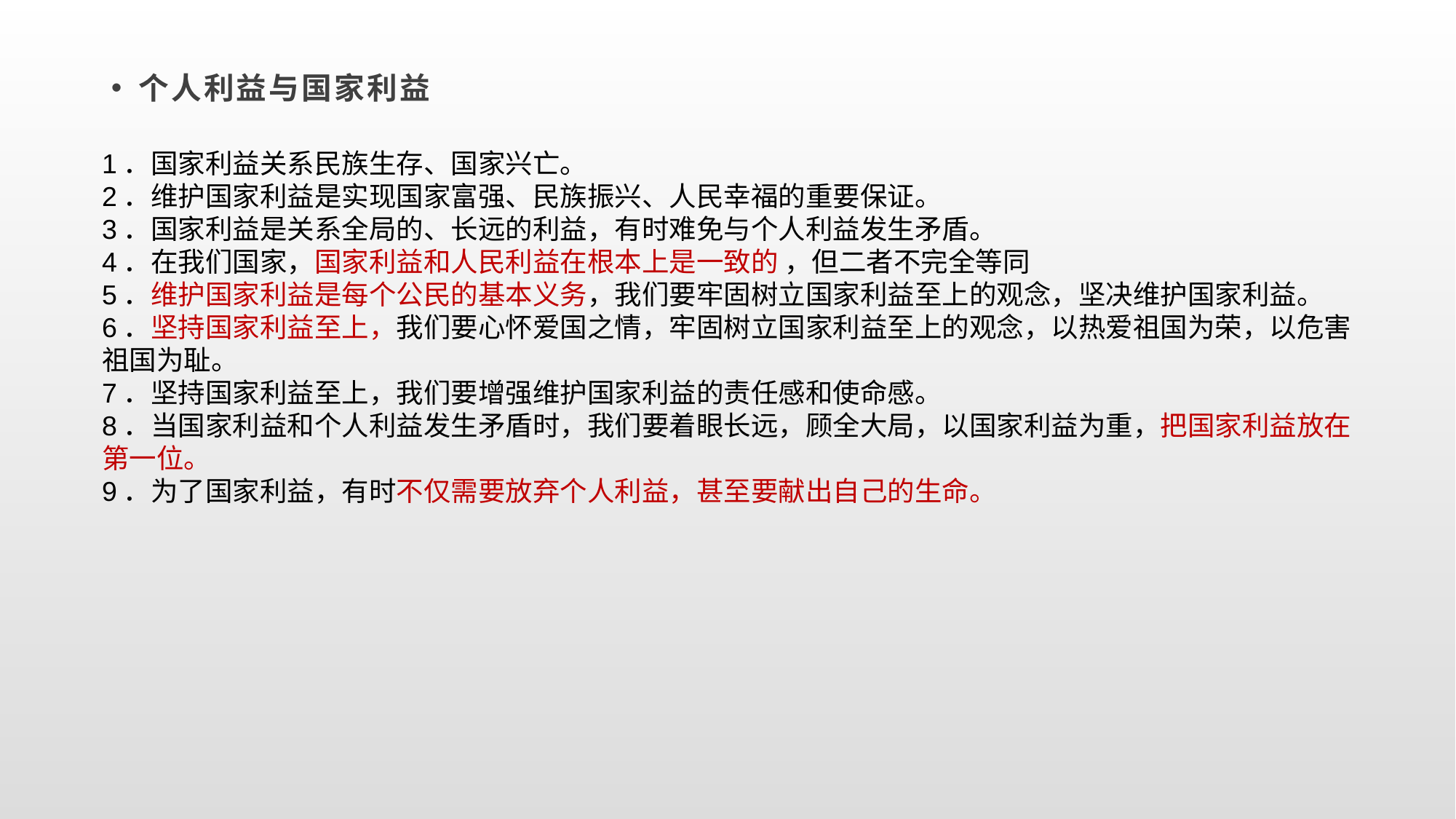

个人利益与国家利益
1．国家利益关系民族生存、国家兴亡。
2．维护国家利益是实现国家富强、民族振兴、人民幸福的重要保证。
3．国家利益是关系全局的、长远的利益，有时难免与个人利益发生矛盾。
4．在我们国家，国家利益和人民利益在根本上是一致的 ，但二者不完全等同
5．维护国家利益是每个公民的基本义务，我们要牢固树立国家利益至上的观念，坚决维护国家利益。
6．坚持国家利益至上，我们要心怀爱国之情，牢固树立国家利益至上的观念，以热爱祖国为荣，以危害祖国为耻。
7．坚持国家利益至上，我们要增强维护国家利益的责任感和使命感。
8．当国家利益和个人利益发生矛盾时，我们要着眼长远，顾全大局，以国家利益为重，把国家利益放在第一位。
9．为了国家利益，有时不仅需要放弃个人利益，甚至要献出自己的生命。